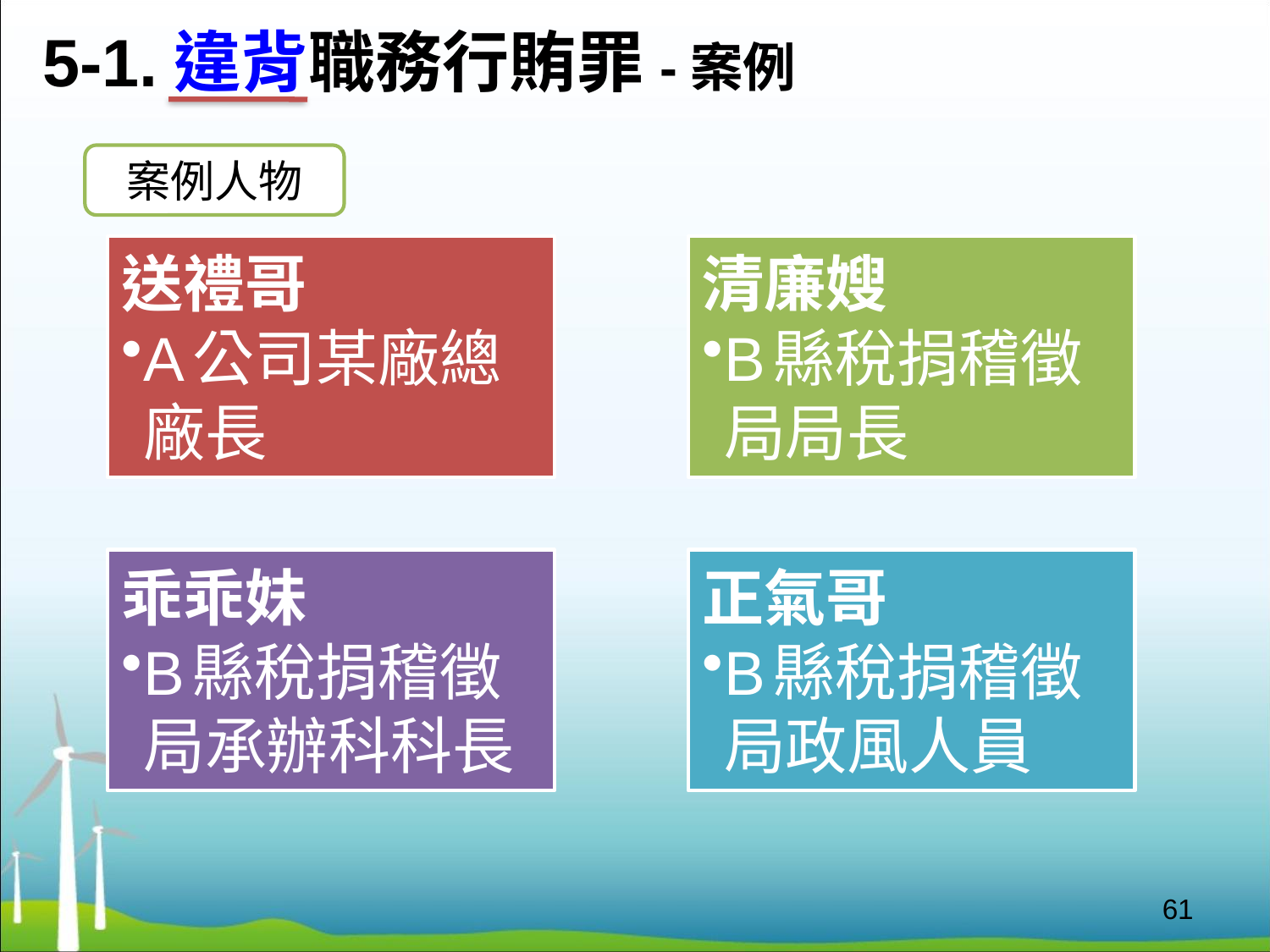

# 5-1.違背職務行賄罪-案例
案例人物
送禮哥
清廉嫂
A公司某廠總廠長
B縣稅捐稽徵局局長
乖乖妹
B縣稅捐稽徵局承辦科科長
正氣哥
B縣稅捐稽徵局政風人員
61